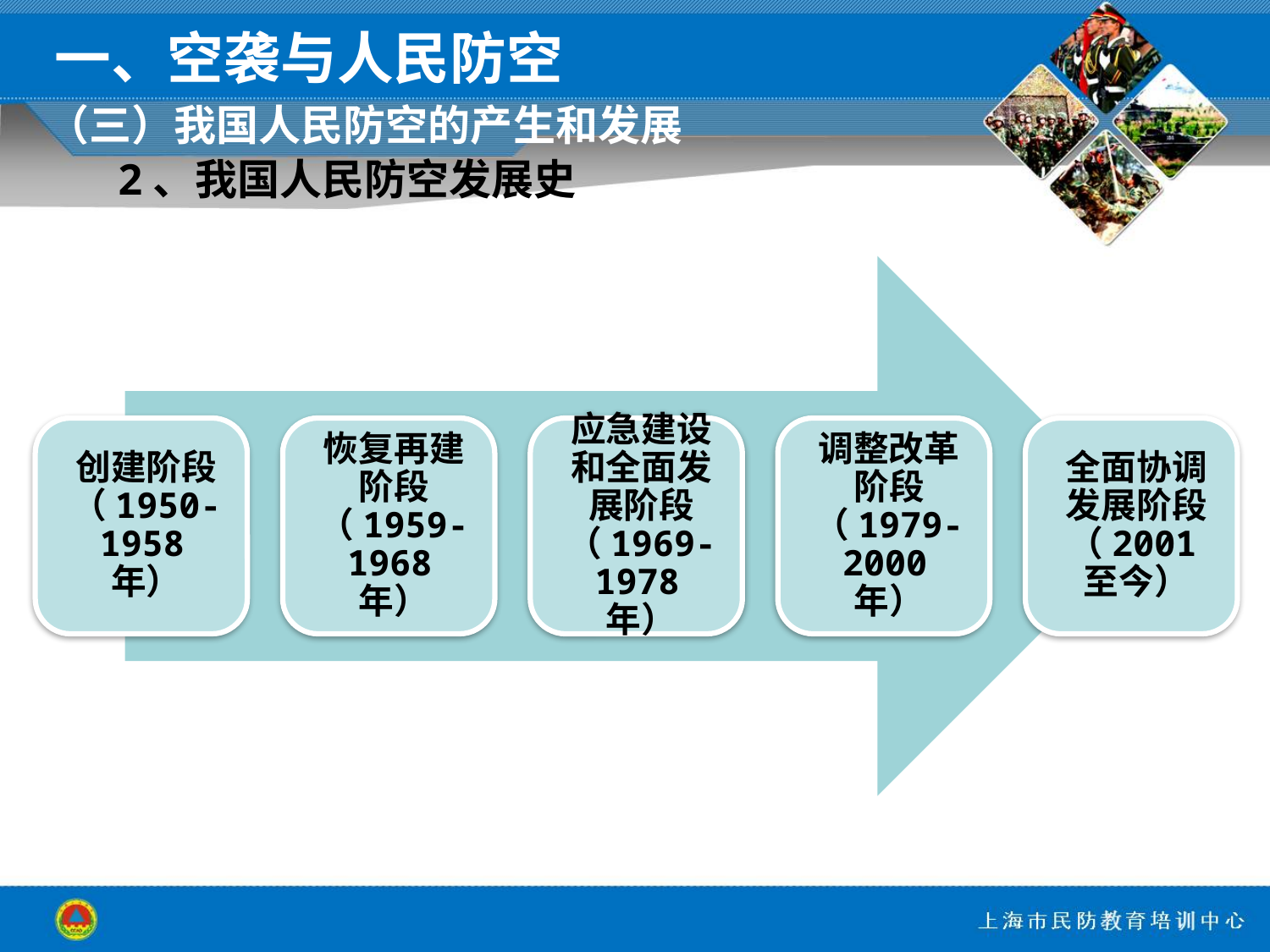

一、空袭与人民防空
（三）我国人民防空的产生和发展
2、我国人民防空发展史
创建阶段（1950-1958年）
恢复再建阶段（1959-1968年）
应急建设和全面发展阶段（1969-1978年）
调整改革阶段（1979-2000年）
全面协调发展阶段（2001至今）